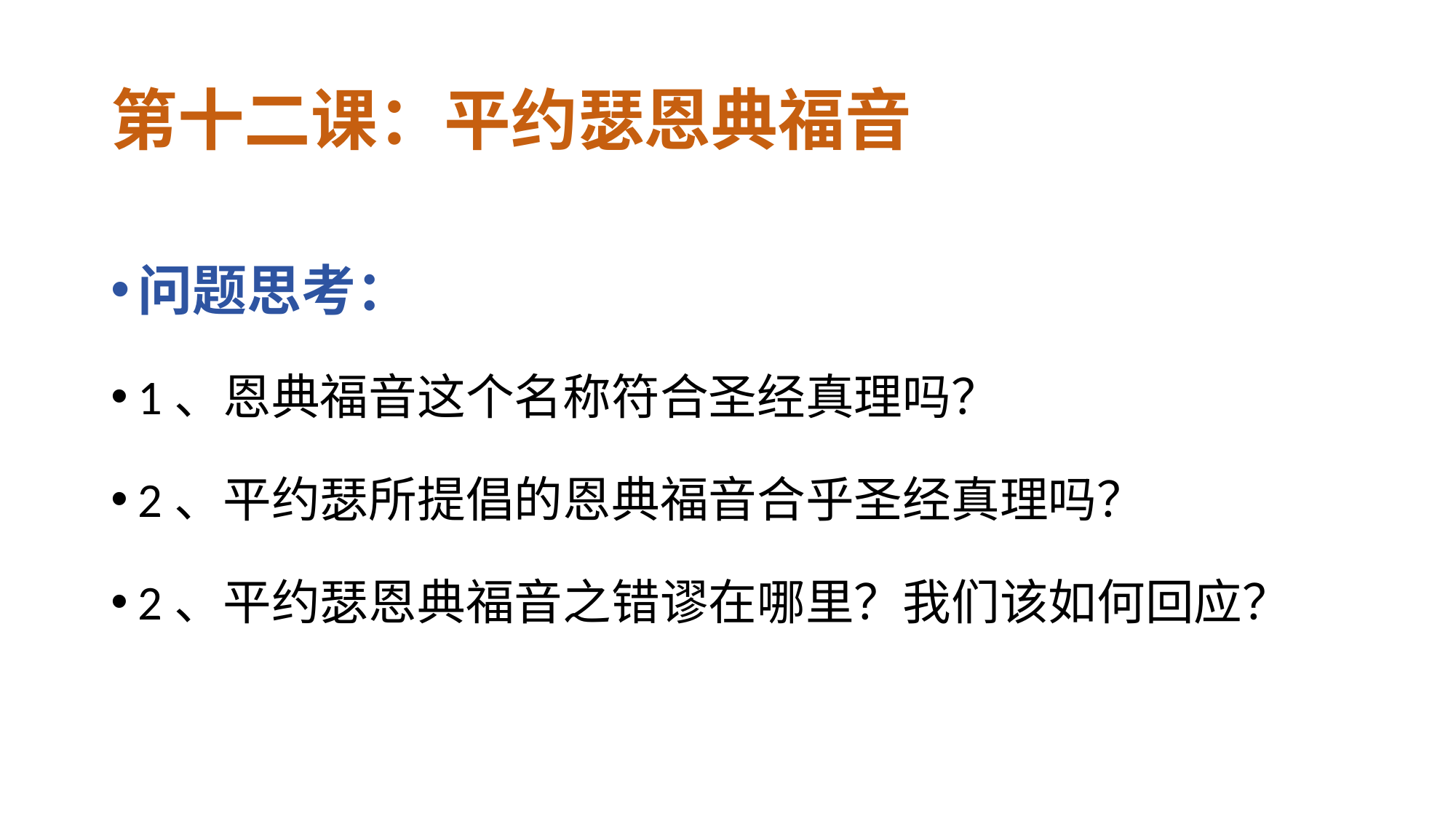

# 第十二课：平约瑟恩典福音
问题思考：
1、恩典福音这个名称符合圣经真理吗？
2、平约瑟所提倡的恩典福音合乎圣经真理吗？
2、平约瑟恩典福音之错谬在哪里？我们该如何回应？